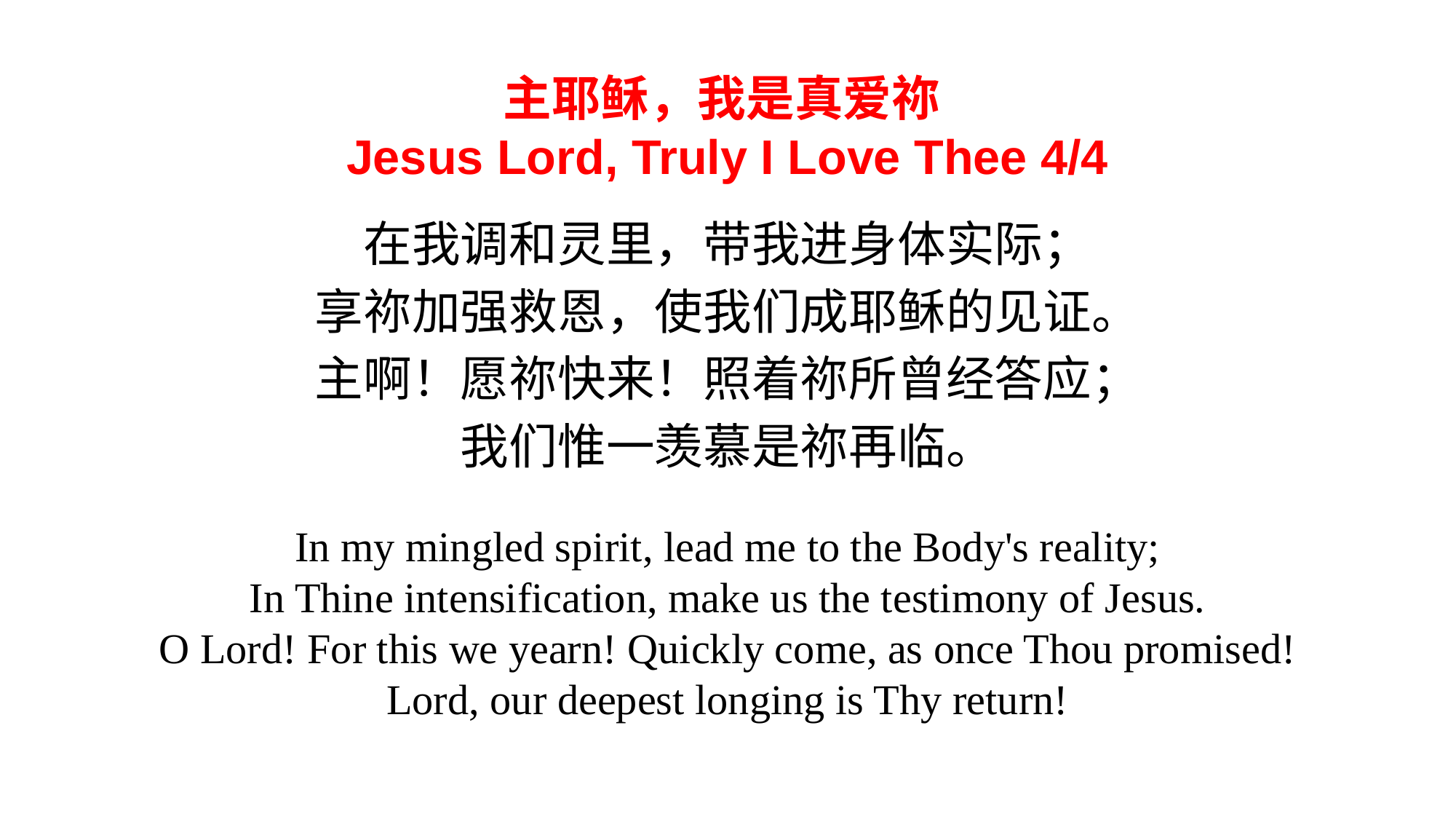

主耶稣，我是真爱祢
Jesus Lord, Truly I Love Thee 4/4
在我调和灵里，带我进身体实际；
享祢加强救恩，使我们成耶稣的见证。
主啊！愿祢快来！照着祢所曾经答应；
我们惟一羡慕是祢再临。

In my mingled spirit, lead me to the Body's reality;
In Thine intensification, make us the testimony of Jesus.
O Lord! For this we yearn! Quickly come, as once Thou promised!
Lord, our deepest longing is Thy return!